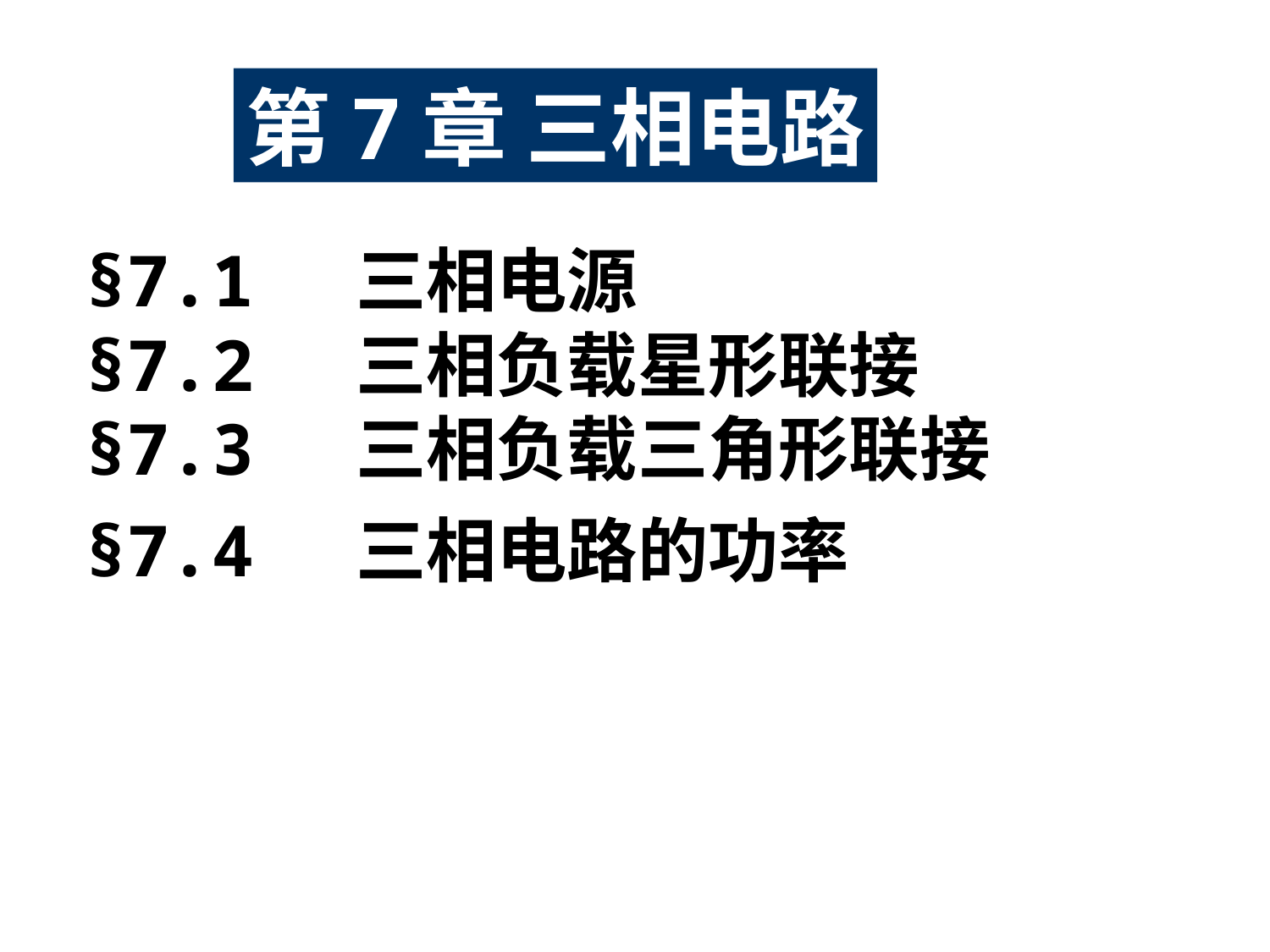

第7章 三相电路

§7.1  三相电源
§7.2  三相负载星形联接
§7.3  三相负载三角形联接
§7.4  三相电路的功率